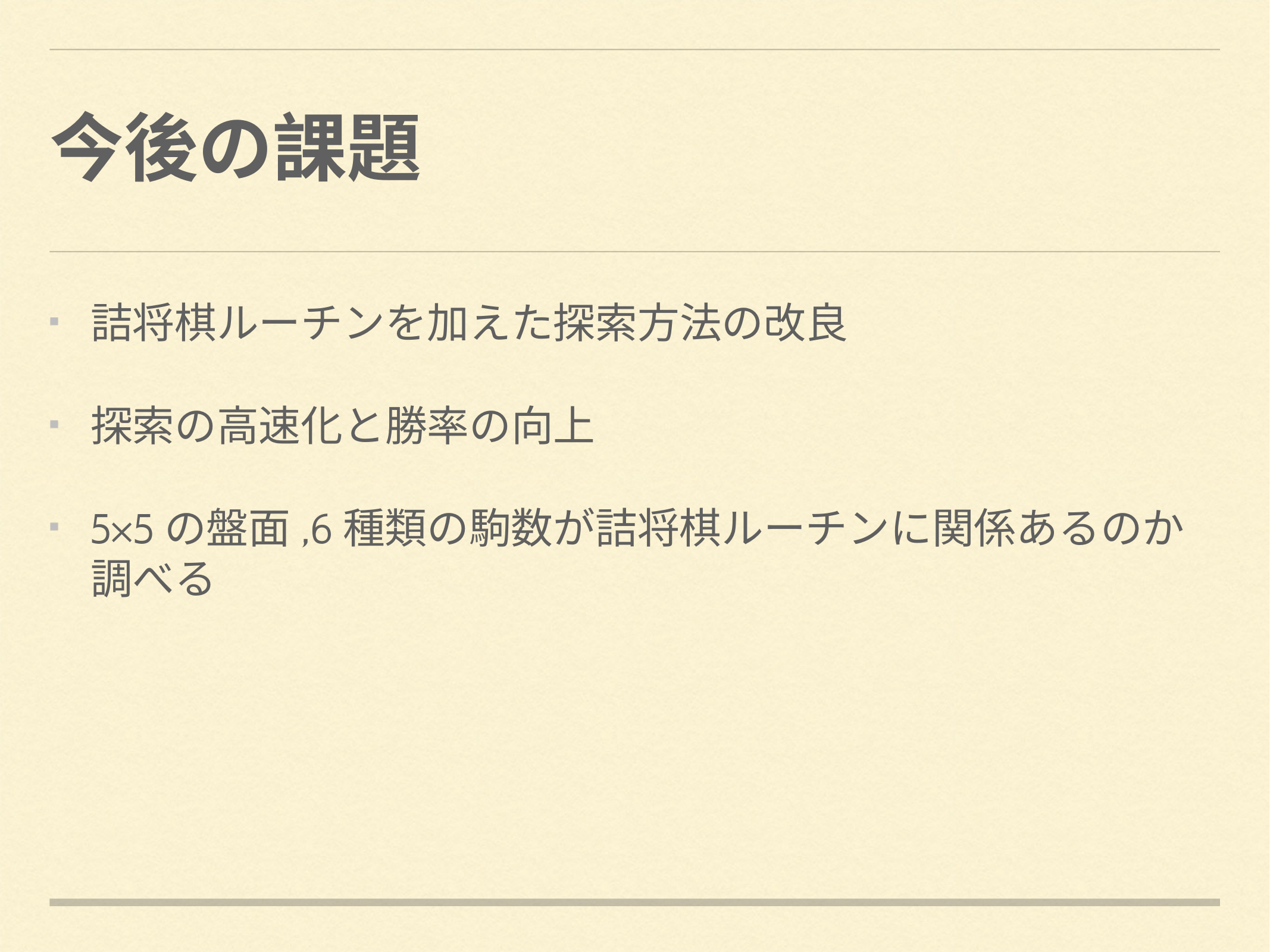

# 今後の課題
詰将棋ルーチンを加えた探索方法の改良
探索の高速化と勝率の向上
5×5の盤面,6種類の駒数が詰将棋ルーチンに関係あるのか調べる